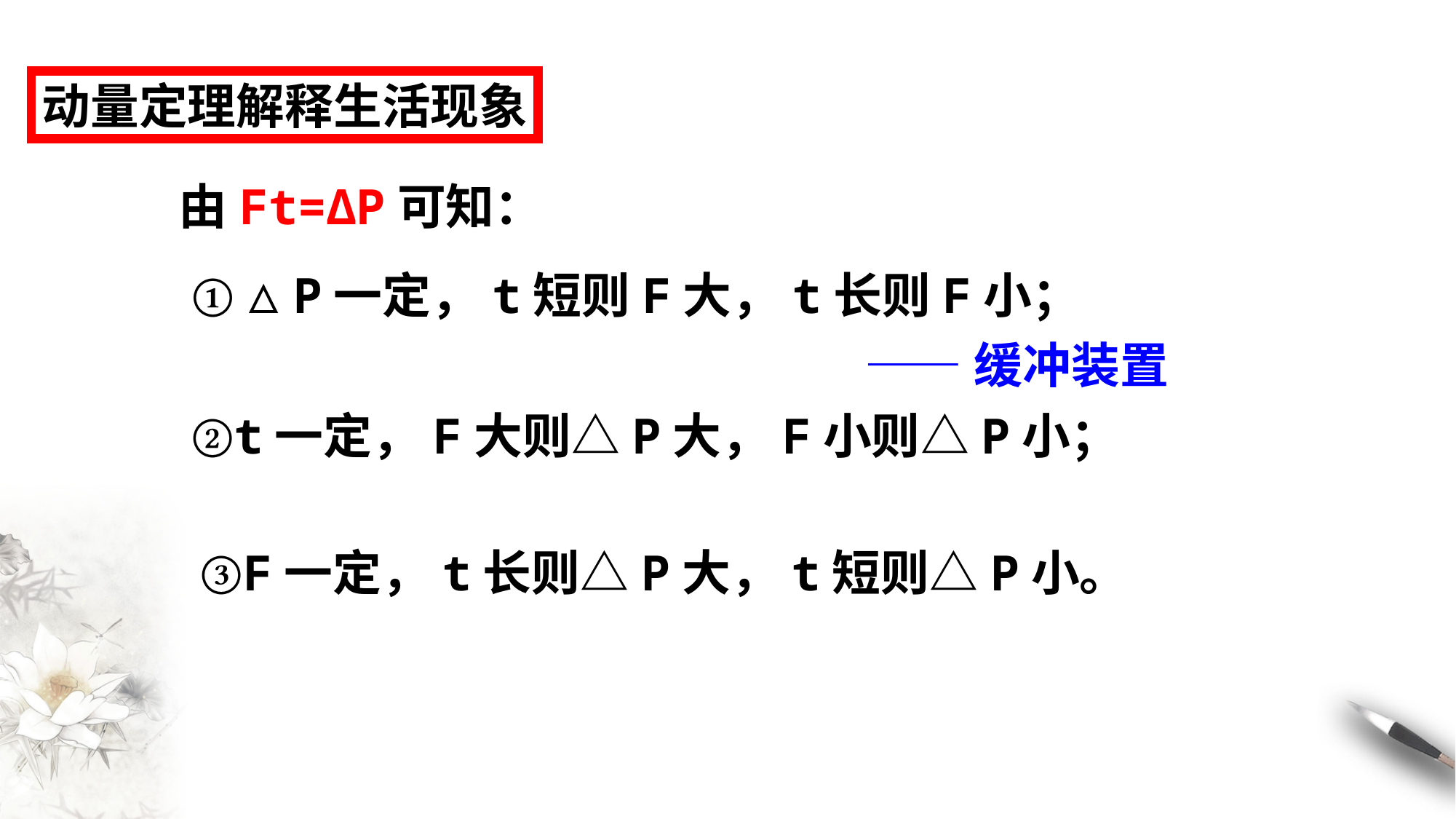

动量定理解释生活现象
由Ft=ΔP可知：
①△P一定，t短则F大，t长则F小；
——缓冲装置
②t一定，F大则△P大，F小则△P小；
③F一定，t长则△P大，t短则△P小。